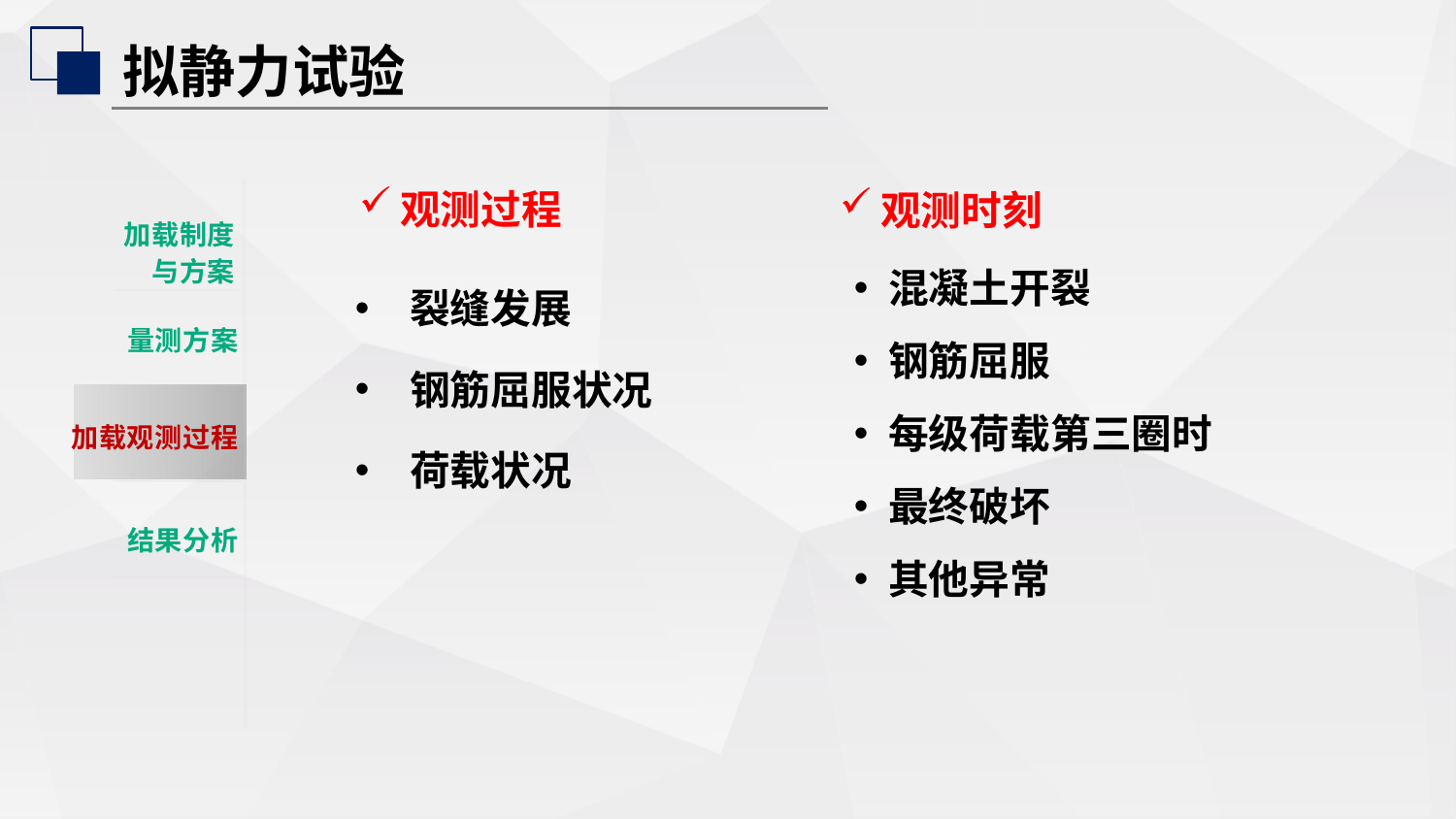

拟静力试验
观测过程
加载制度
与方案
量测方案

观测时刻
混凝土开裂
钢筋屈服
每级荷载第三圈时
最终破坏
其他异常

裂缝发展
钢筋屈服状况
荷载状况
加载观测过程

结果分析